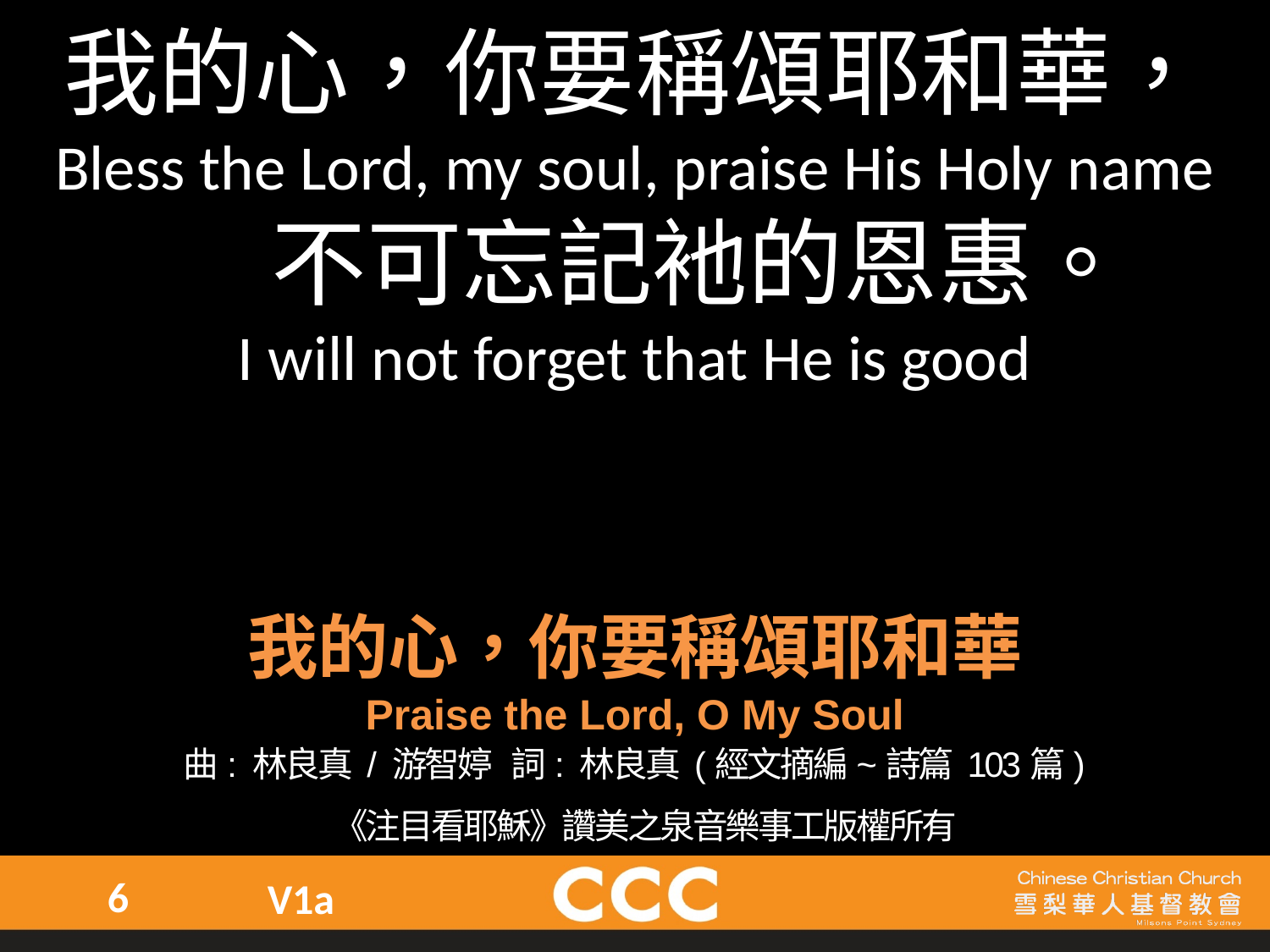

我的心，你要稱頌耶和華，
Bless the Lord, my soul, praise His Holy name
Bless the 不可忘記衪的恩惠。
I will not forget that He is good
我的心，你要稱頌耶和華
Praise the Lord, O My Soul
曲: 林良真 / 游智婷    詞: 林良真 (經文摘編~詩篇 103篇)
《注目看耶穌》讚美之泉音樂事工版權所有
6
V1a